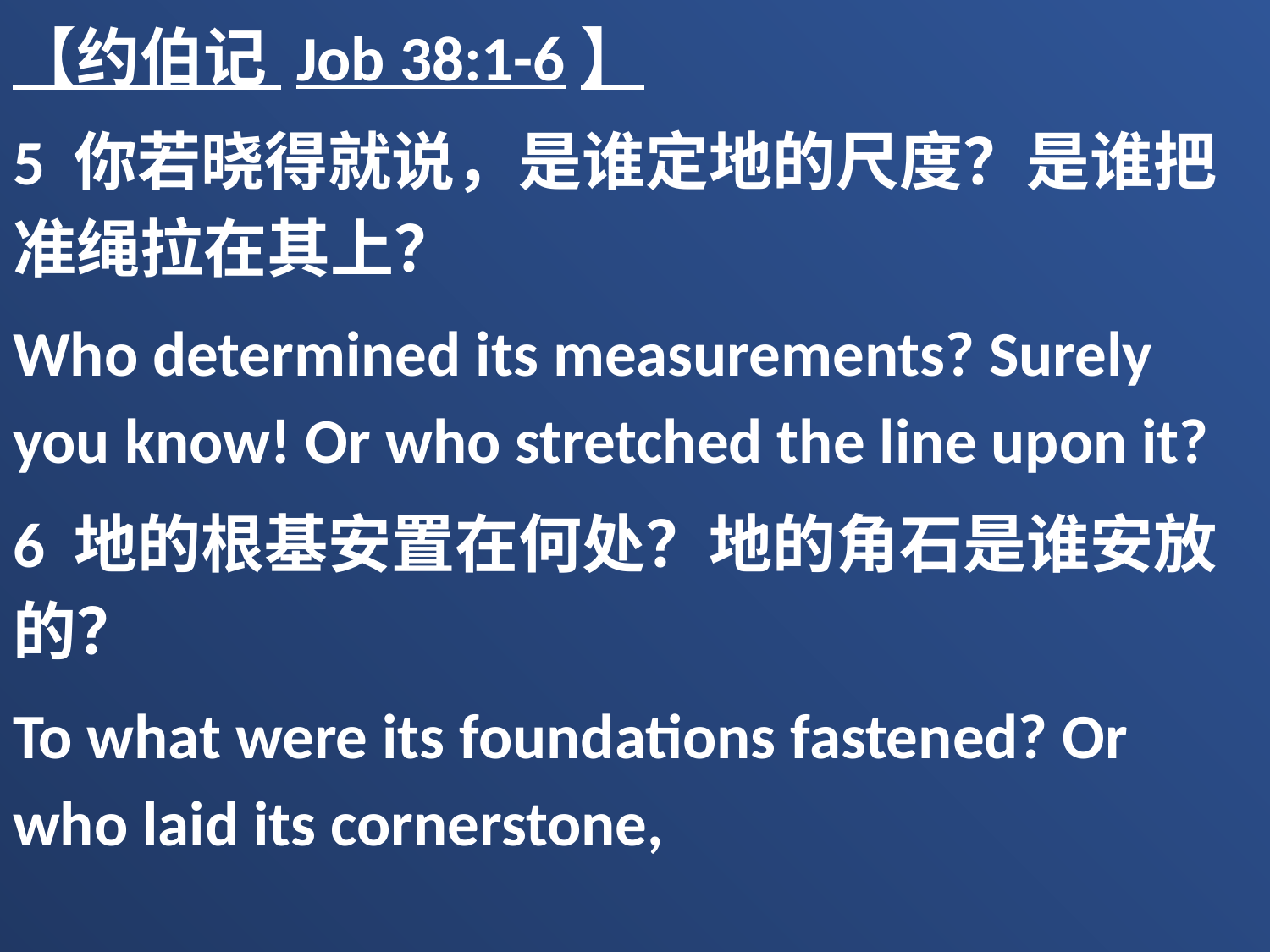

【约伯记 Job 38:1-6】
5 你若晓得就说，是谁定地的尺度？是谁把准绳拉在其上？
Who determined its measurements? Surely you know! Or who stretched the line upon it?
6 地的根基安置在何处？地的角石是谁安放的？
To what were its foundations fastened? Or who laid its cornerstone,